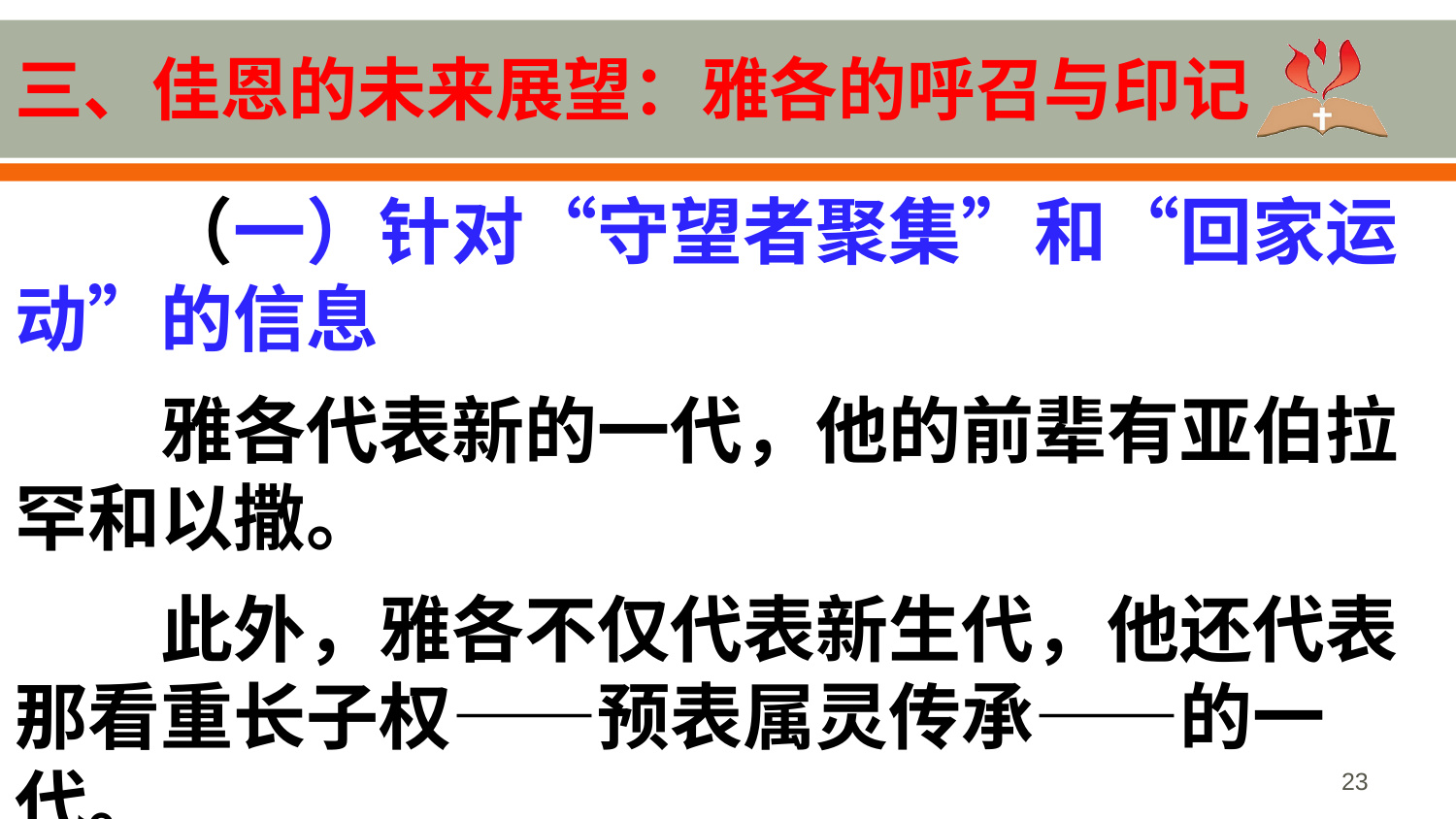

# 三、佳恩的未来展望：雅各的呼召与印记
	（一）针对“守望者聚集”和“回家运动”的信息
雅各代表新的一代，他的前辈有亚伯拉罕和以撒。
此外，雅各不仅代表新生代，他还代表那看重长子权——预表属灵传承——的一代。
23